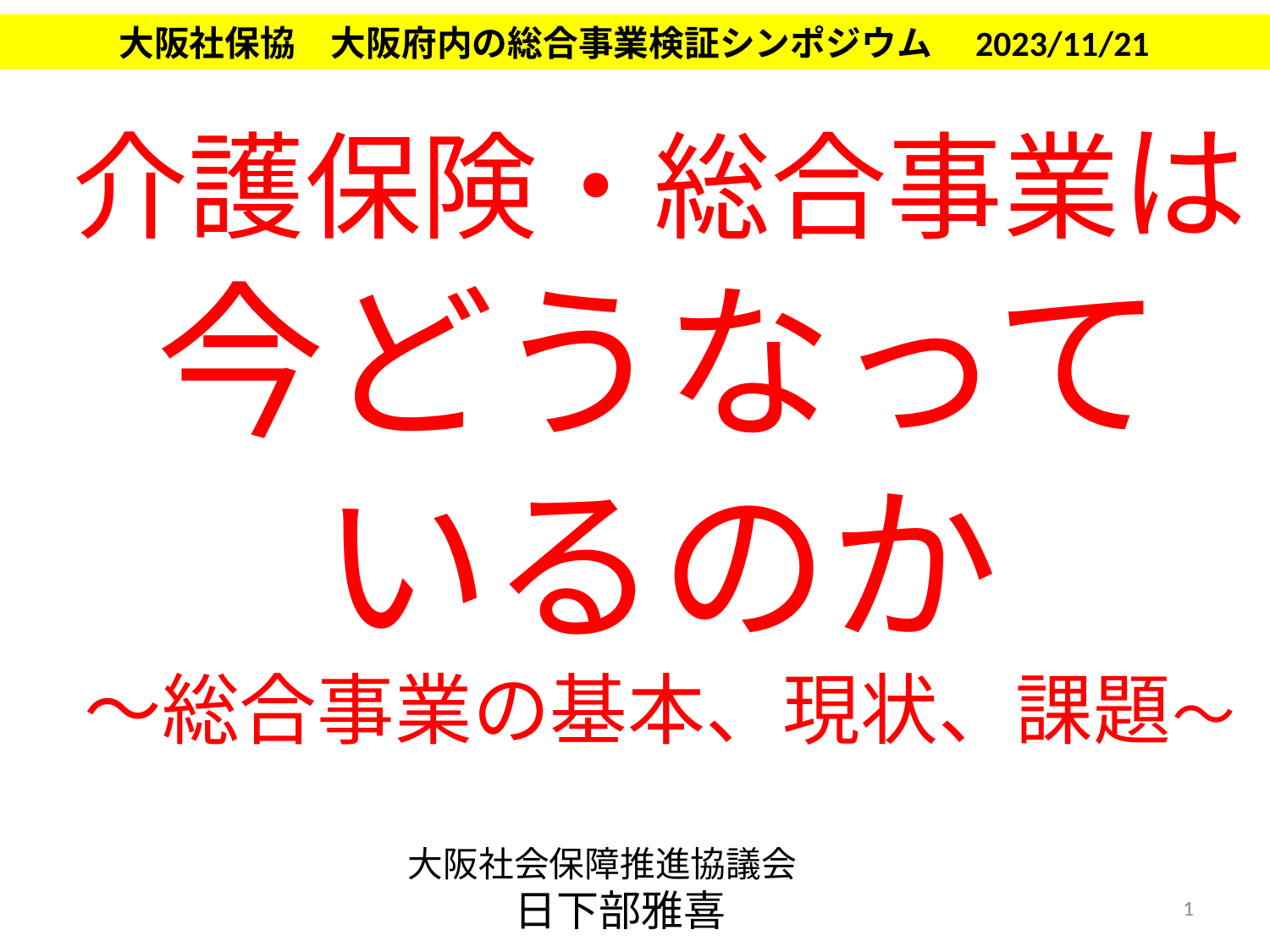

大阪社保協　大阪府内の総合事業検証シンポジウム　2023/11/21
介護保険・総合事業は今どうなって
いるのか
～総合事業の基本、現状、課題～

大阪社会保障推進協議会
日下部雅喜
1